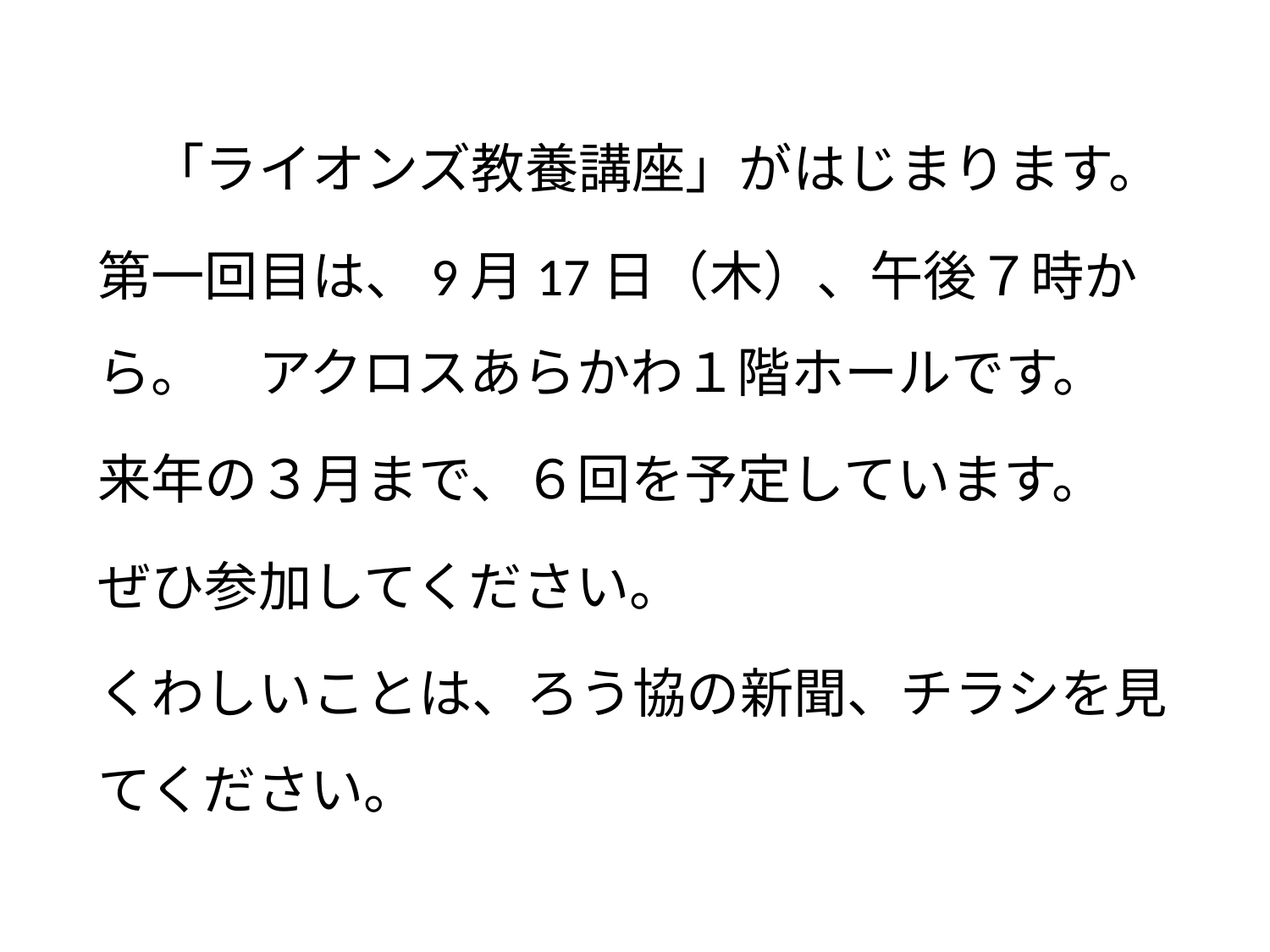

「ライオンズ教養講座」がはじまります。
第一回目は、9月17日（木）、午後７時から。　アクロスあらかわ１階ホールです。
来年の３月まで、６回を予定しています。
ぜひ参加してください。
くわしいことは、ろう協の新聞、チラシを見てください。